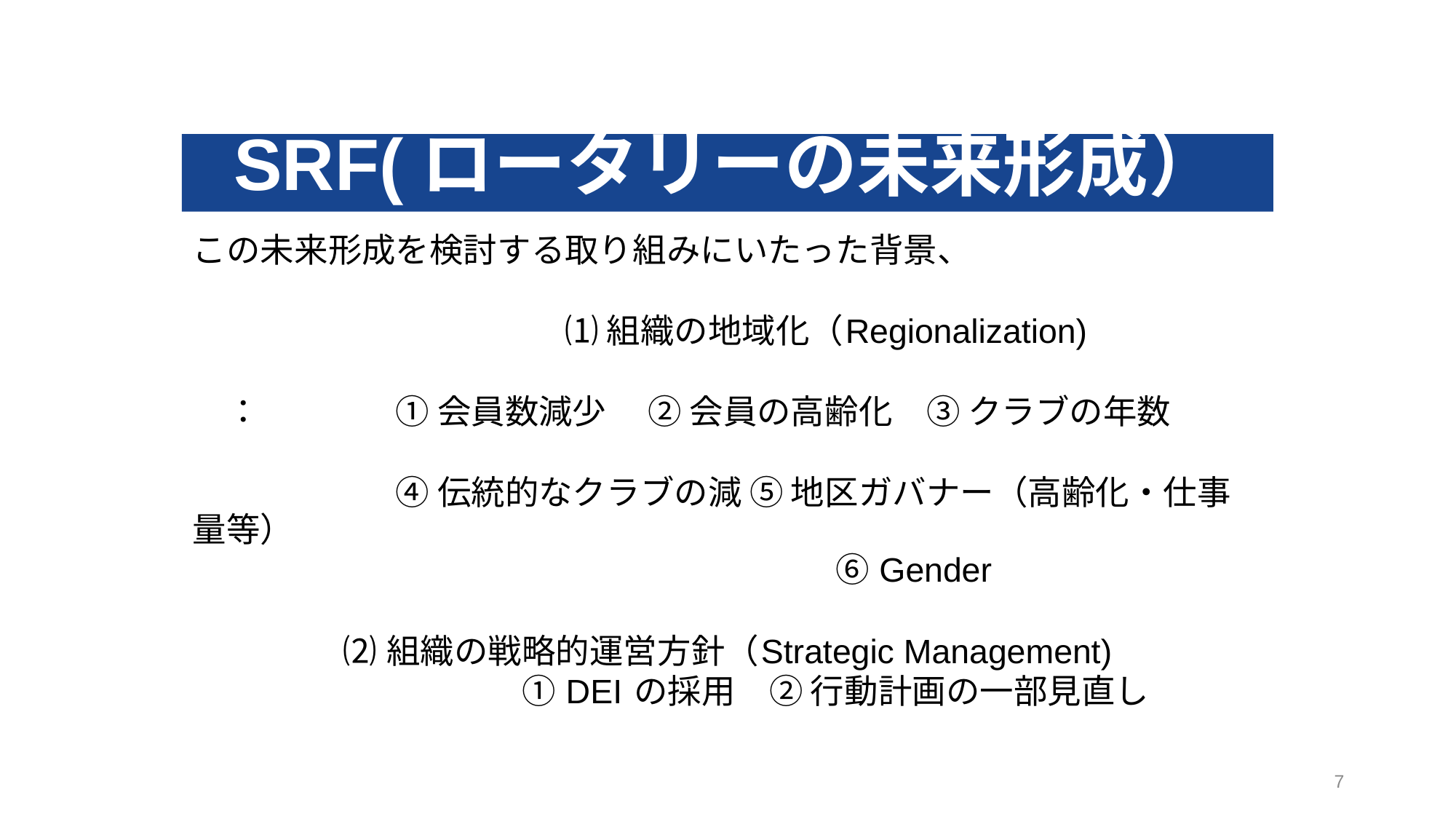

# SRF(ロータリーの未来形成）
この未来形成を検討する取り組みにいたった背景、

　　　　　　　　　　　⑴ 組織の地域化（Regionalization)

　：　　　　① 会員数減少　 ② 会員の高齢化　③ クラブの年数

　　　　　　④ 伝統的なクラブの減 ⑤ 地区ガバナー（高齢化・仕事量等）
　　　　　　　　　　　　　　　　　　　⑥ Gender

⑵ 組織の戦略的運営方針（Strategic Management)
   　　　　　　　　　① DEI の採用　② 行動計画の一部見直し

7